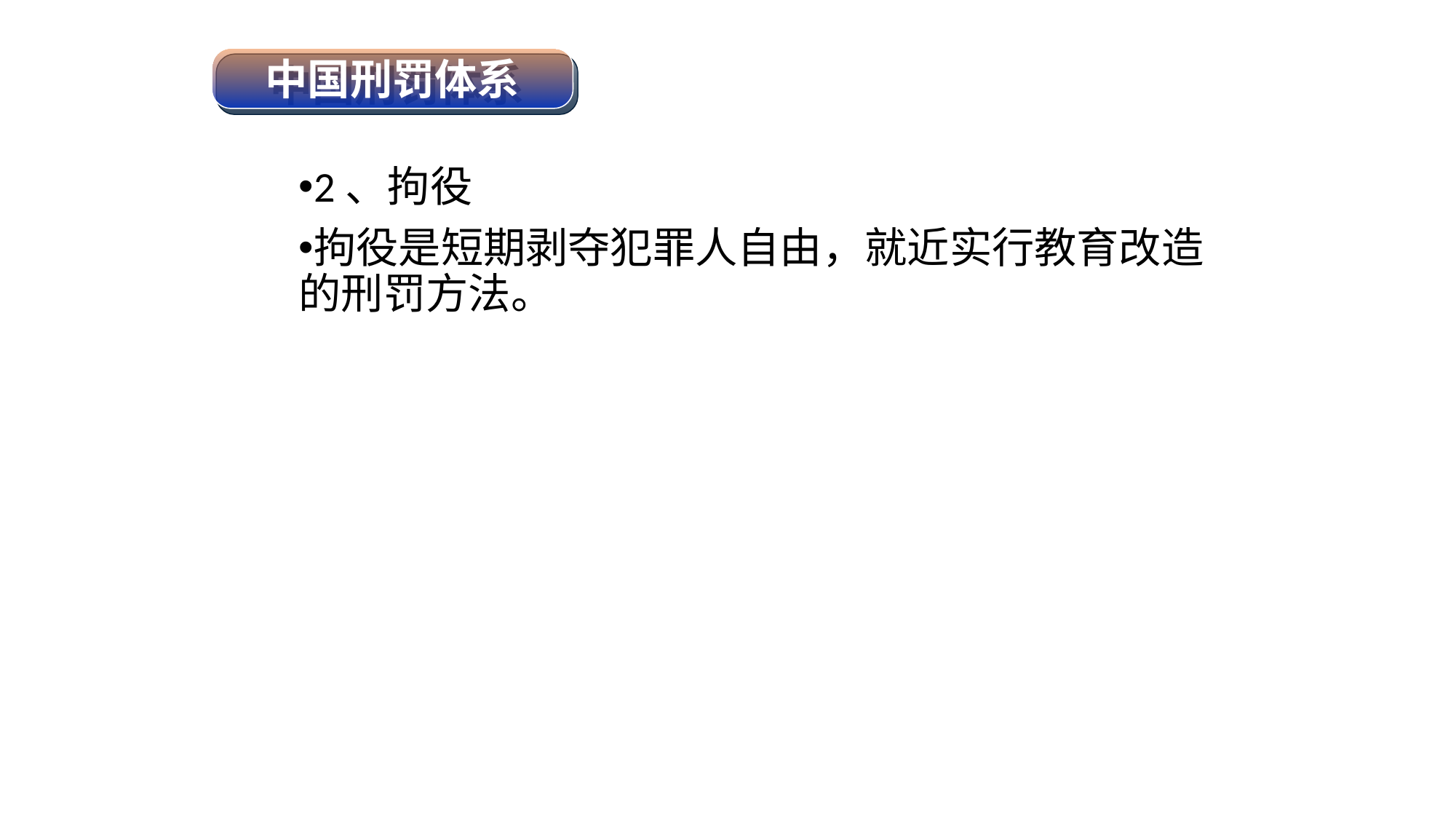

中国刑罚体系
#
2、拘役
拘役是短期剥夺犯罪人自由，就近实行教育改造的刑罚方法。